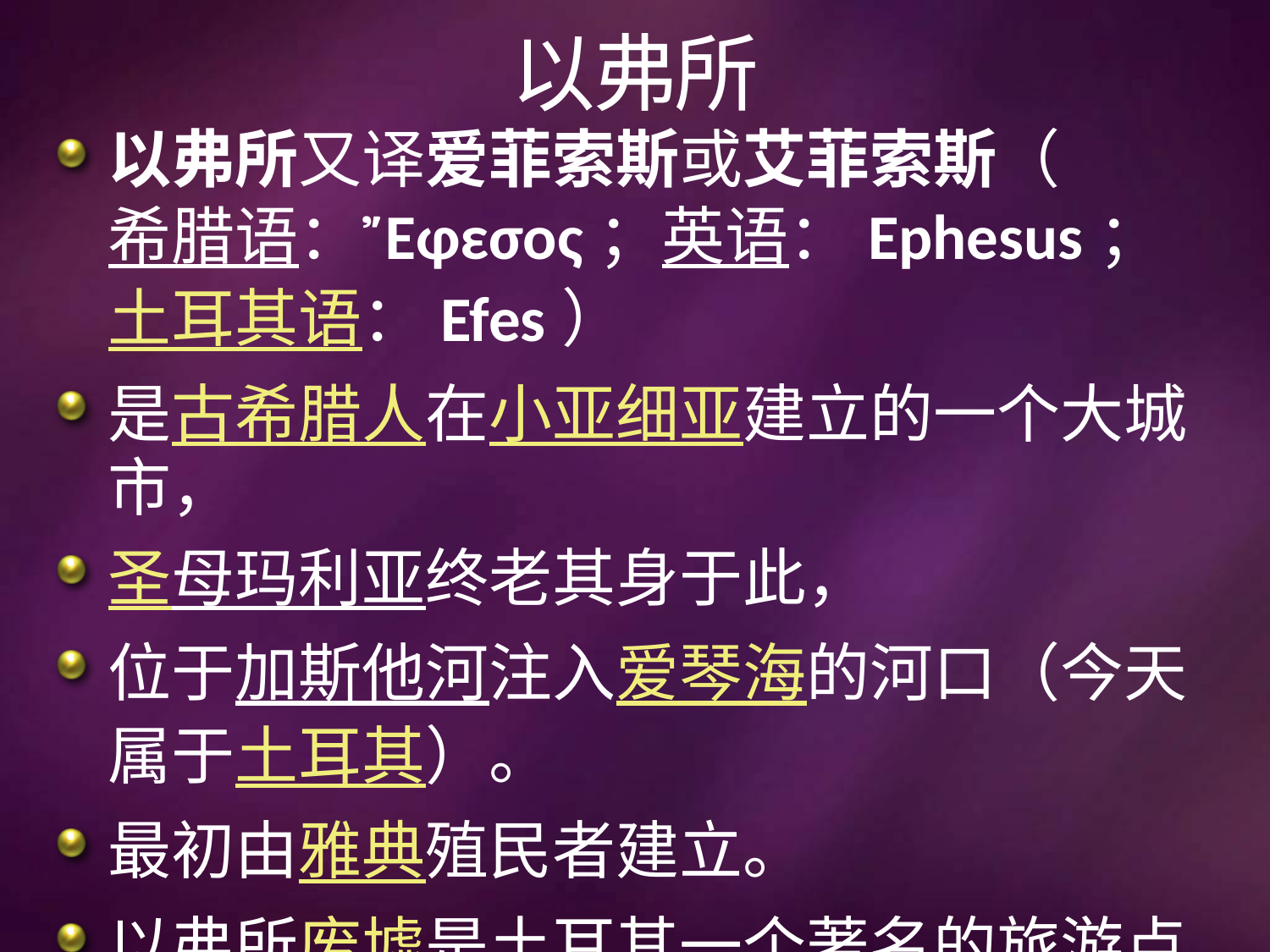

# 以弗所
以弗所又译爱菲索斯或艾菲索斯（希腊语：Ἔφεσος；英语：Ephesus；土耳其语：Efes）
是古希腊人在小亚细亚建立的一个大城市，
圣母玛利亚终老其身于此，
位于加斯他河注入爱琴海的河口（今天属于土耳其）。
最初由雅典殖民者建立。
以弗所废墟是土耳其一个著名的旅游点